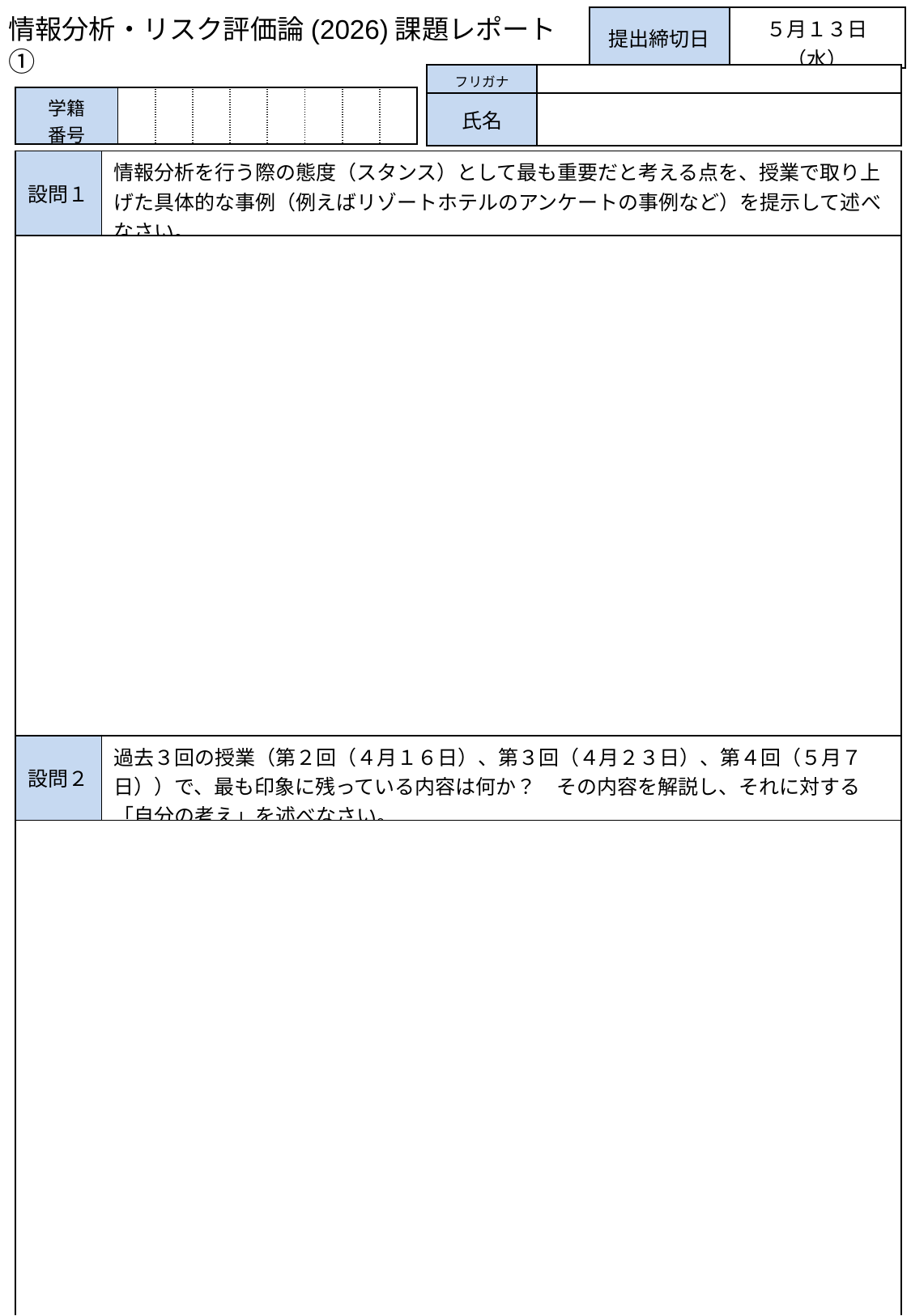

情報分析・リスク評価論(2026)課題レポート①
| 提出締切日 | ５月１３日（水） |
| --- | --- |
| フリガナ |  |
| --- | --- |
| 氏名 |  |
| 学籍 番号 |  |  |  |  |  |  |  |  |
| --- | --- | --- | --- | --- | --- | --- | --- | --- |
| 設問１ | 情報分析を行う際の態度（スタンス）として最も重要だと考える点を、授業で取り上げた具体的な事例（例えばリゾートホテルのアンケートの事例など）を提示して述べなさい。 |
| --- | --- |
|  |  |
| 設問２ | 過去３回の授業（第２回（４月１６日）、第３回（４月２３日）、第４回（５月７日））で、最も印象に残っている内容は何か？　その内容を解説し、それに対する「自分の考え」を述べなさい。 |
|  |  |